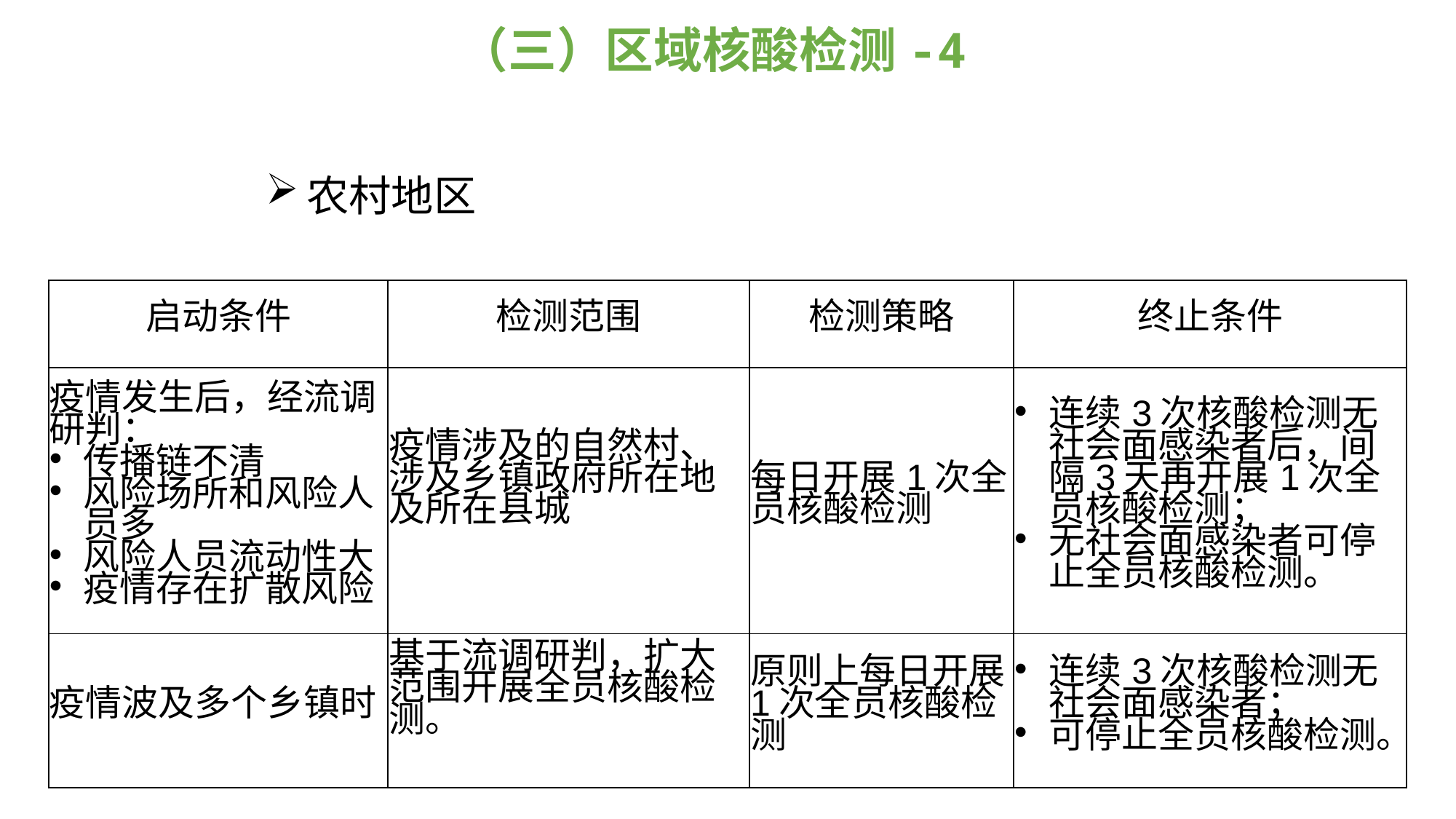

（三）区域核酸检测-4
农村地区
| 启动条件 | 检测范围 | 检测策略 | 终止条件 |
| --- | --- | --- | --- |
| 疫情发生后，经流调研判： 传播链不清 风险场所和风险人员多 风险人员流动性大 疫情存在扩散风险 | 疫情涉及的自然村、涉及乡镇政府所在地及所在县城 | 每日开展1次全员核酸检测 | 连续3次核酸检测无社会面感染者后，间隔3天再开展1次全员核酸检测； 无社会面感染者可停止全员核酸检测。 |
| 疫情波及多个乡镇时 | 基于流调研判，扩大范围开展全员核酸检测。 | 原则上每日开展1次全员核酸检测 | 连续3次核酸检测无社会面感染者； 可停止全员核酸检测。 |